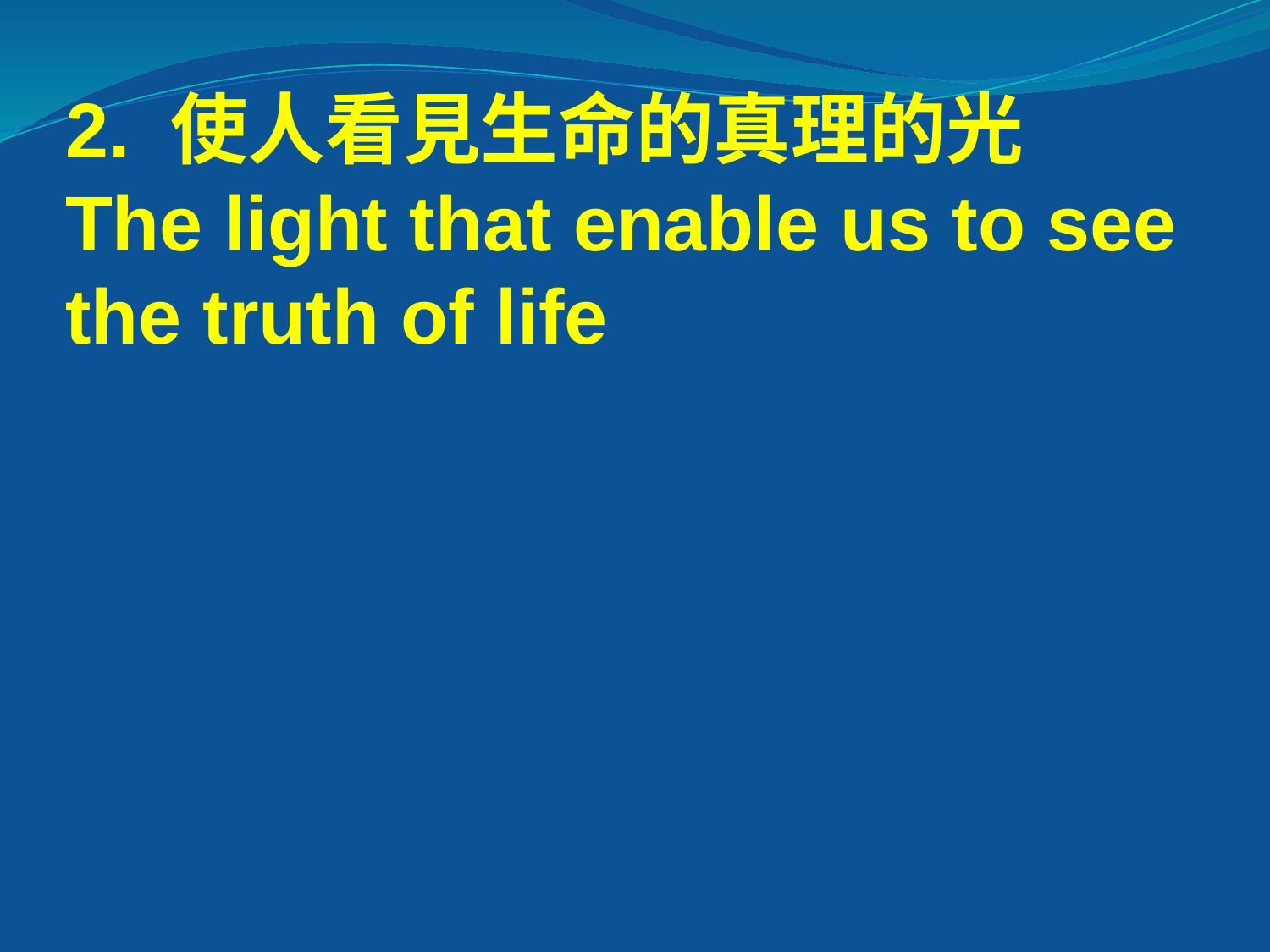

2. 使人看見生命的真理的光
The light that enable us to see the truth of life